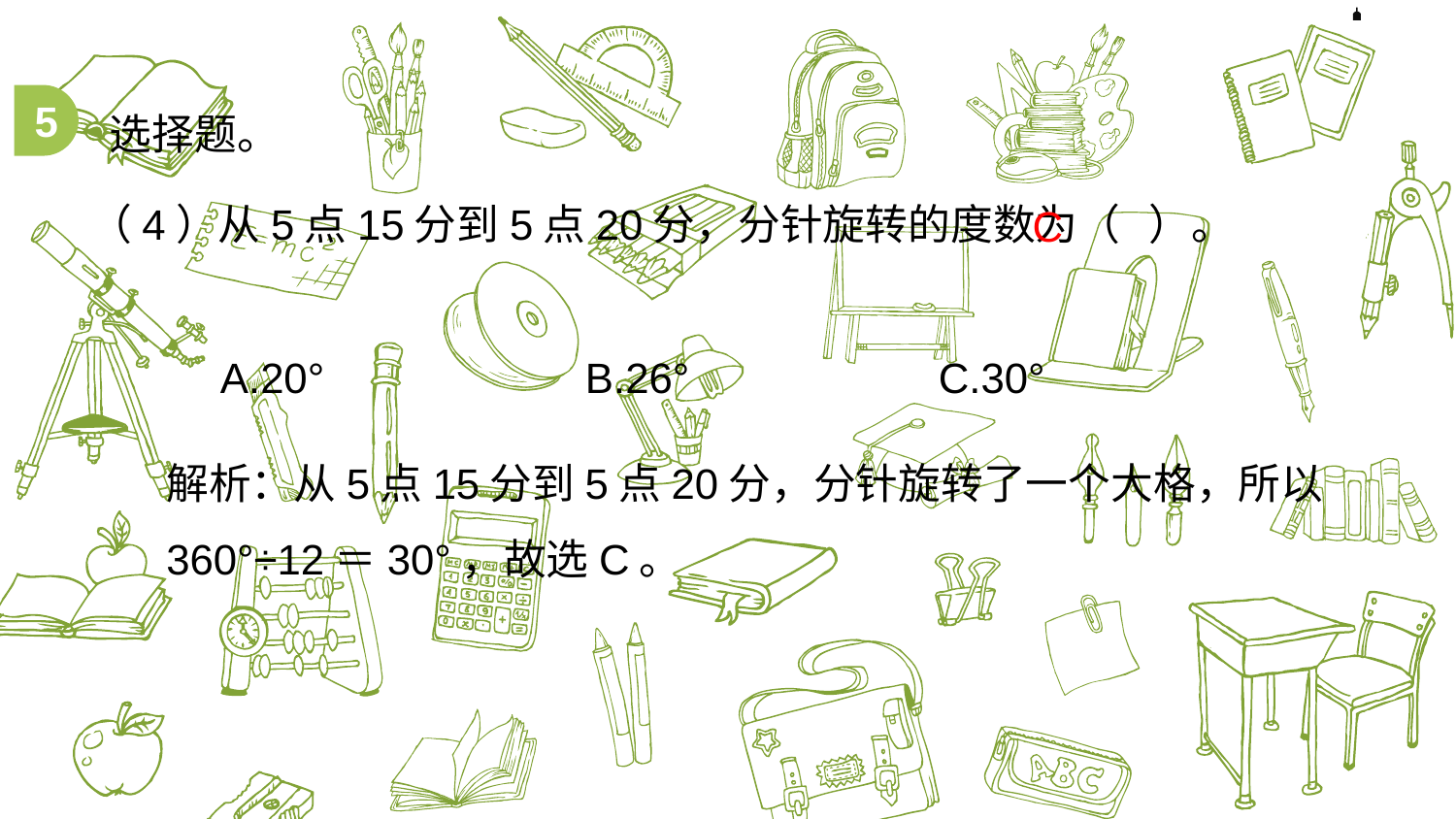

选择题。
5
（4）从5点15分到5点20分，分针旋转的度数为（   ）。

           A.20°                      B.26°                     C.30°
C
解析：从5点15分到5点20分，分针旋转了一个大格，所以360°÷12＝30°，故选C。